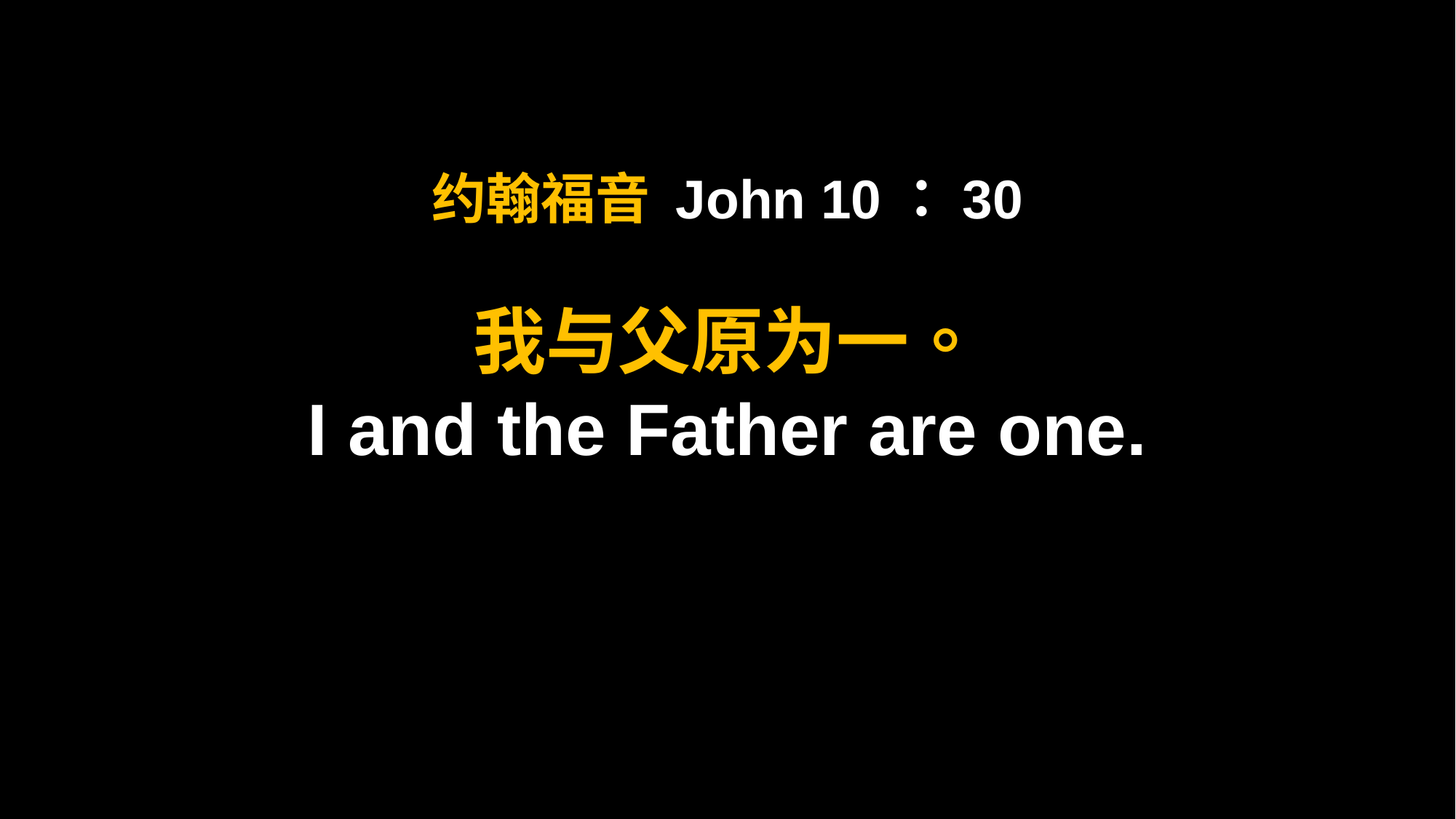

约翰福音 John 10：30

我与父原为一。
I and the Father are one.